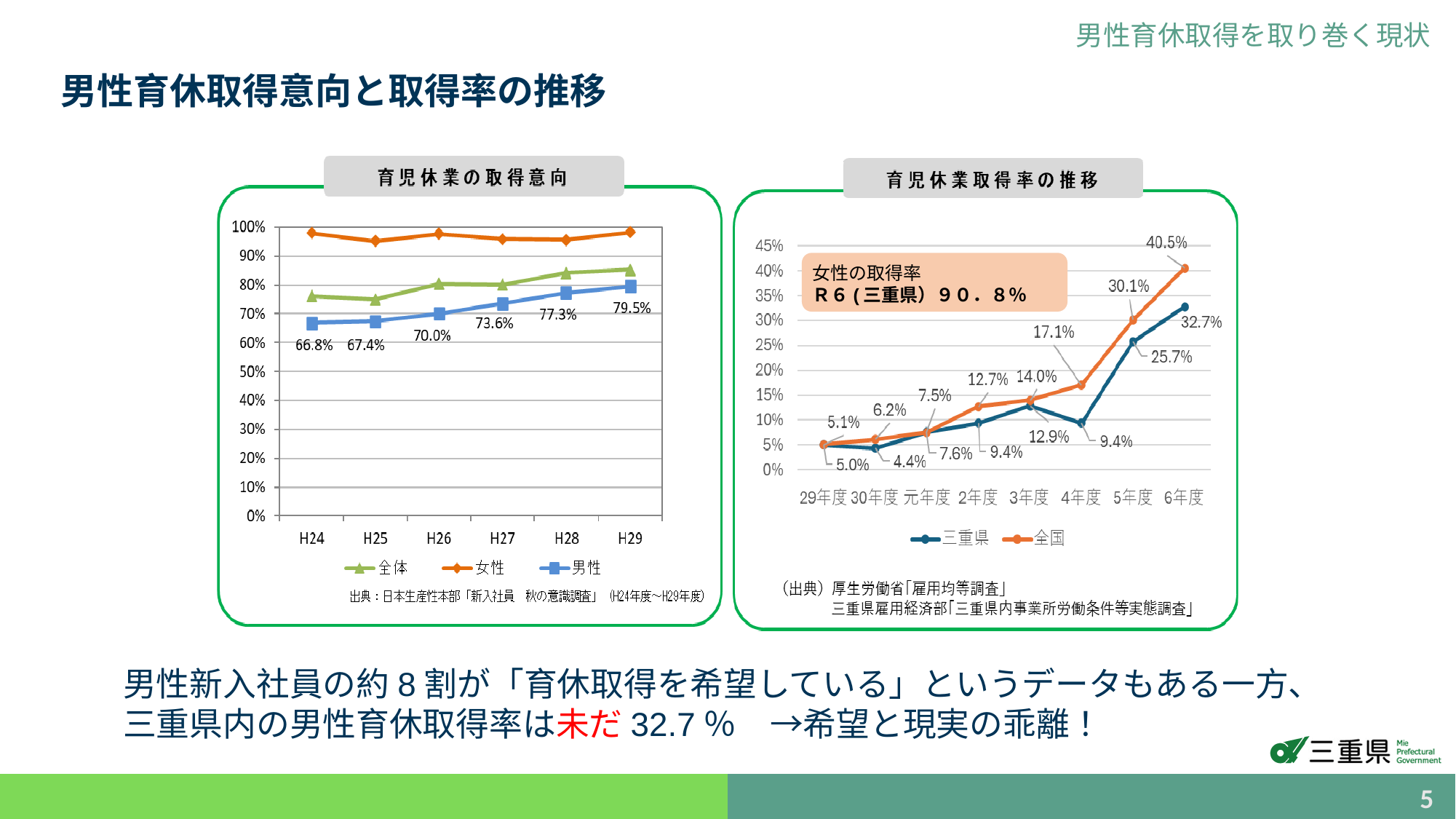

男性育休取得を取り巻く現状
男性育休取得意向と取得率の推移

女性の取得率
Ｒ６(三重県）９０．８％
男性新入社員の約8割が「育休取得を希望している」というデータもある一方、
三重県内の男性育休取得率は未だ32.7％　→希望と現実の乖離！